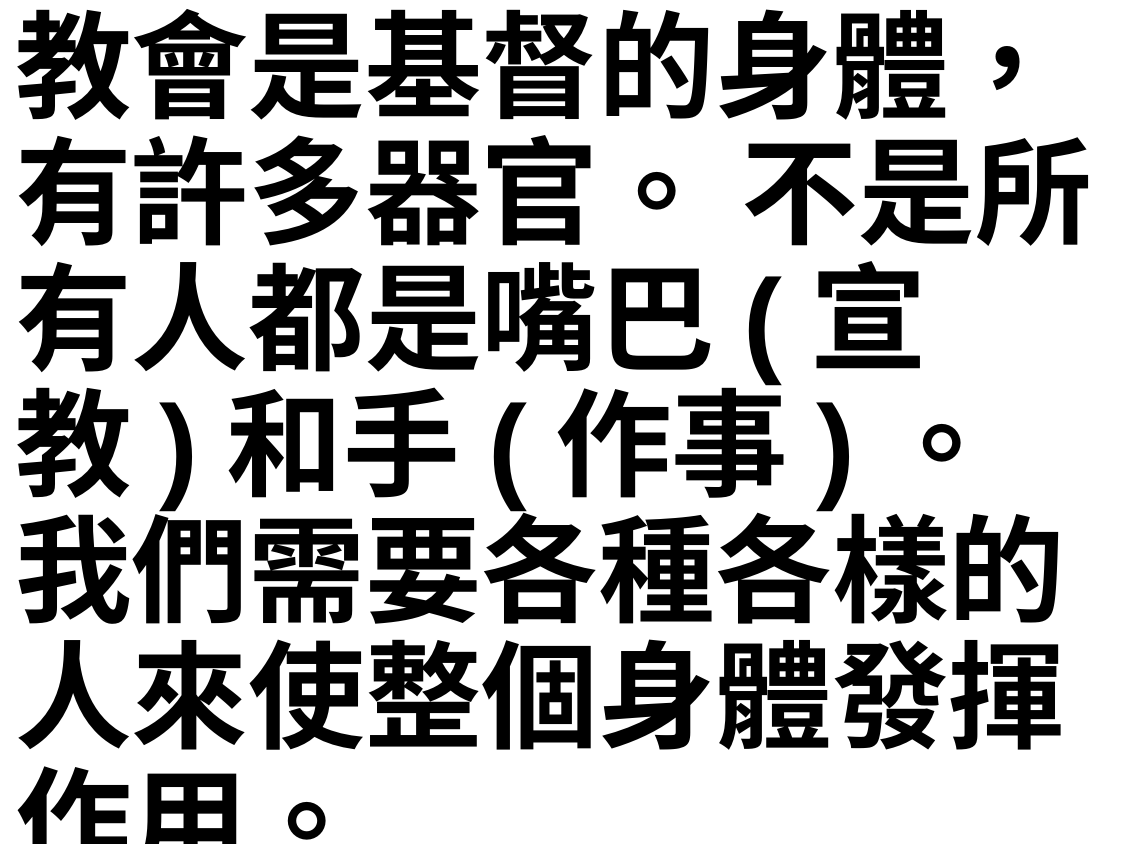

教會是基督的身體，有許多器官。 不是所有人都是嘴巴(宣教)和手(作事)。 我們需要各種各樣的人來使整個身體發揮作用。